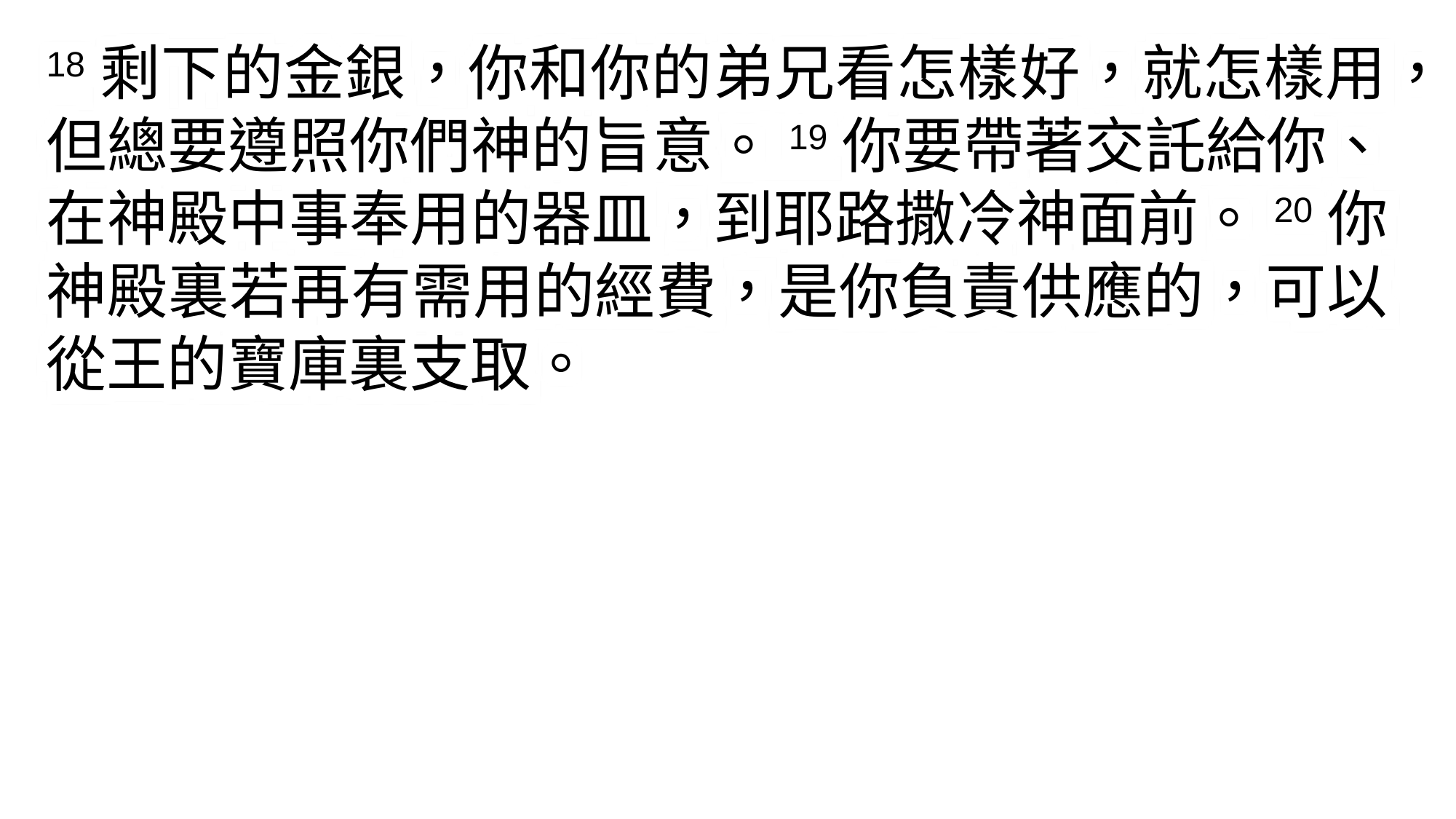

18剩下的金銀，你和你的弟兄看怎樣好，就怎樣用，但總要遵照你們神的旨意。19你要帶著交託給你、在神殿中事奉用的器皿，到耶路撒冷神面前。20你神殿裏若再有需用的經費，是你負責供應的，可以從王的寶庫裏支取。